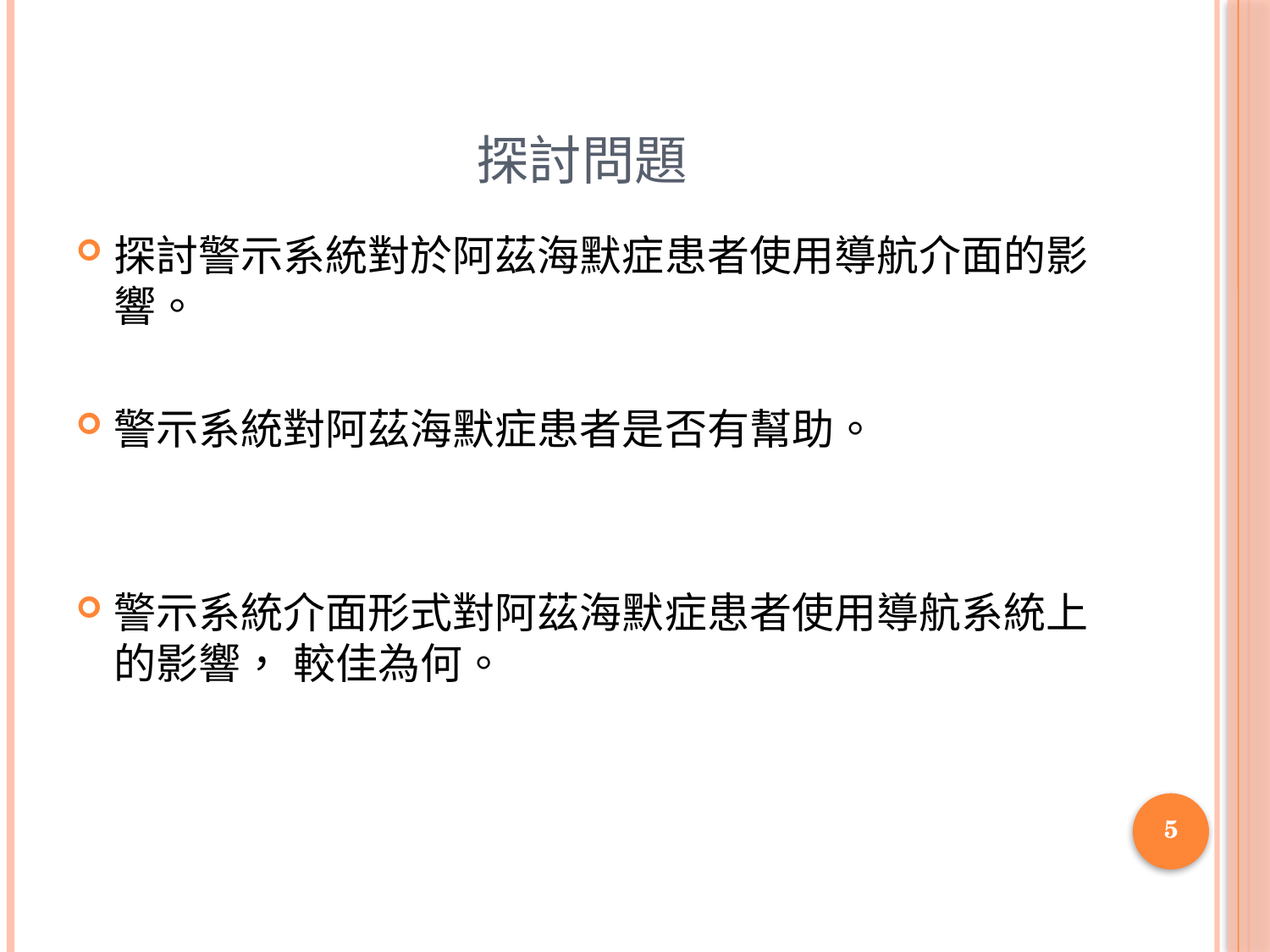

# 探討問題
探討警示系統對於阿茲海默症患者使用導航介面的影響。

警示系統對阿茲海默症患者是否有幫助。

警示系統介面形式對阿茲海默症患者使用導航系統上的影響， 較佳為何。

5